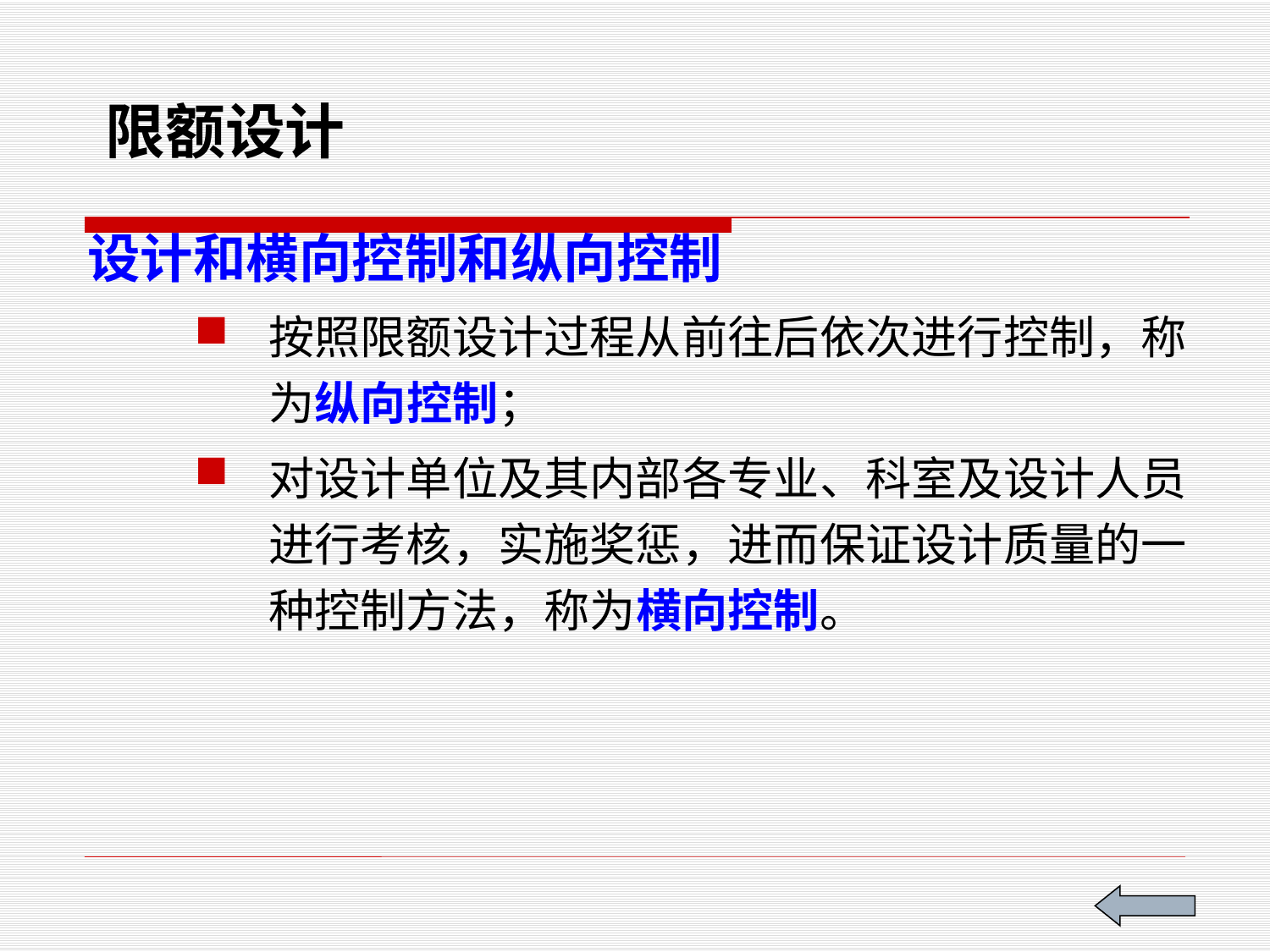

# 限额设计
设计和横向控制和纵向控制
按照限额设计过程从前往后依次进行控制，称为纵向控制；
对设计单位及其内部各专业、科室及设计人员进行考核，实施奖惩，进而保证设计质量的一种控制方法，称为横向控制。